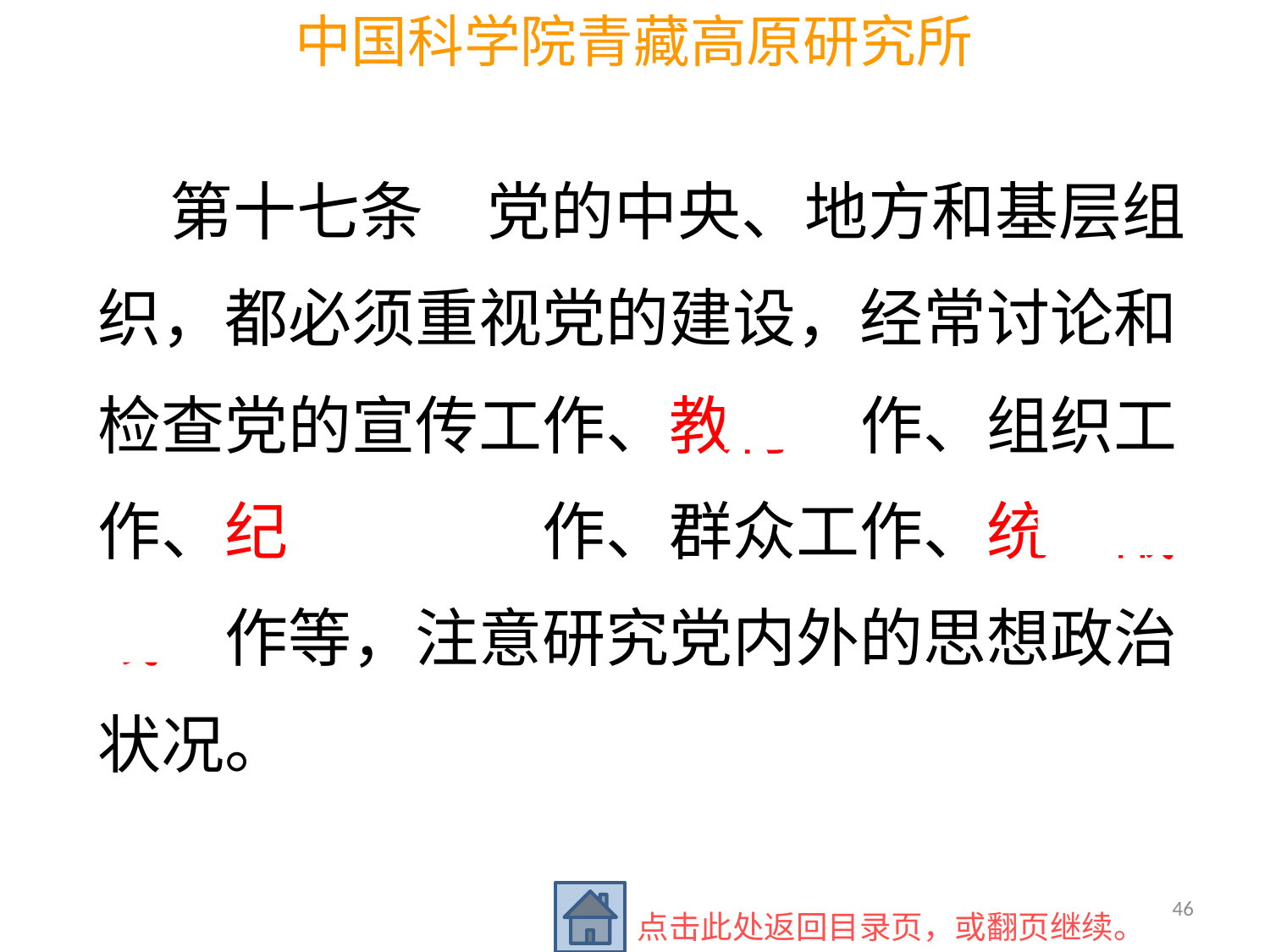

# 第十七条　党的中央、地方和基层组织，都必须重视党的建设，经常讨论和检查党的宣传工作、教育工作、组织工作、纪律检查工作、群众工作、统一战线工作等，注意研究党内外的思想政治状况。

46

点击此处返回目录页，或翻页继续。